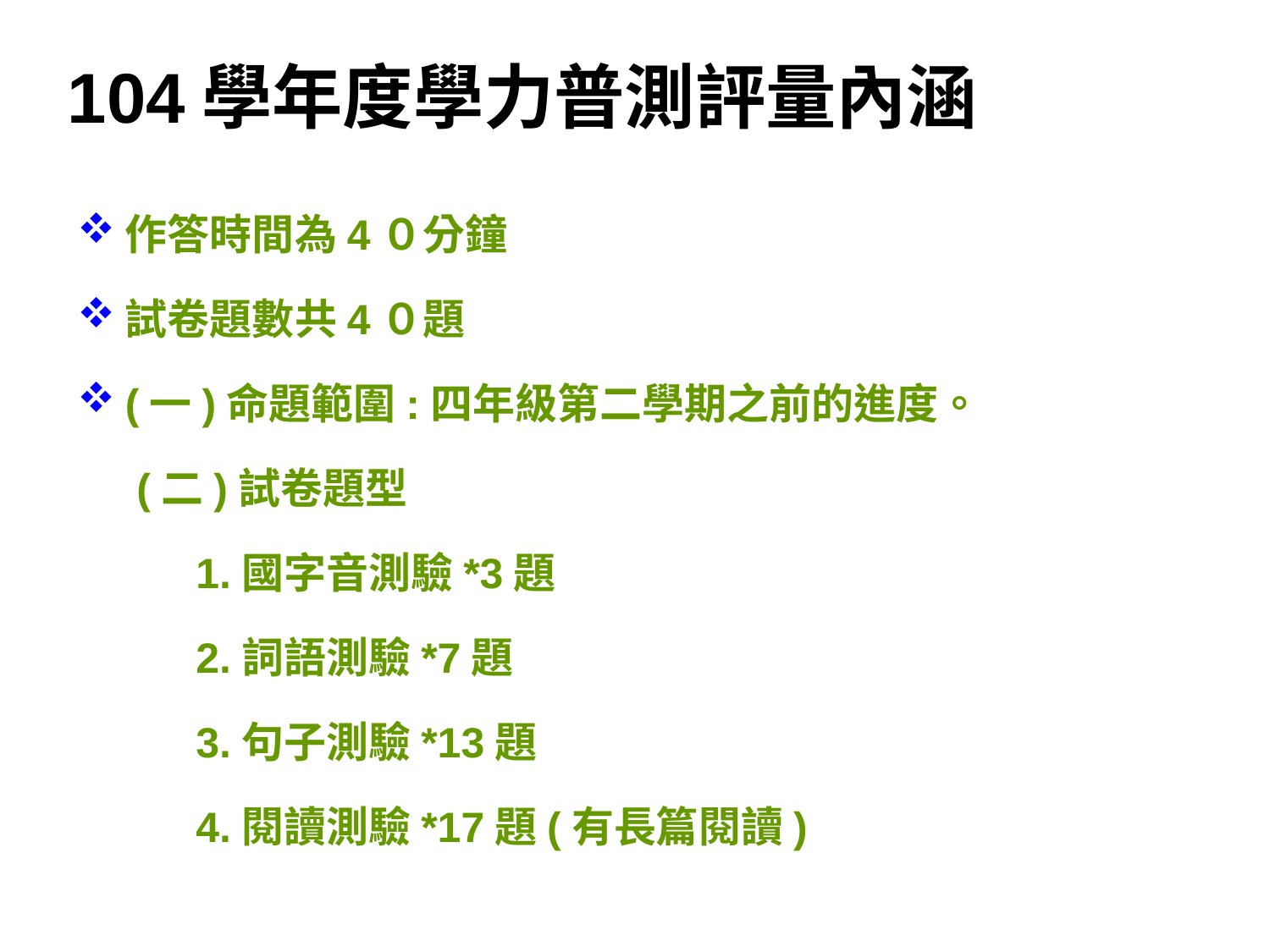

104學年度學力普測評量內涵
作答時間為4０分鐘
試卷題數共4０題
(一)命題範圍:四年級第二學期之前的進度。
     (二)試卷題型
          1.國字音測驗*3題
          2.詞語測驗*7題
          3.句子測驗*13題
          4.閱讀測驗*17題(有長篇閱讀)